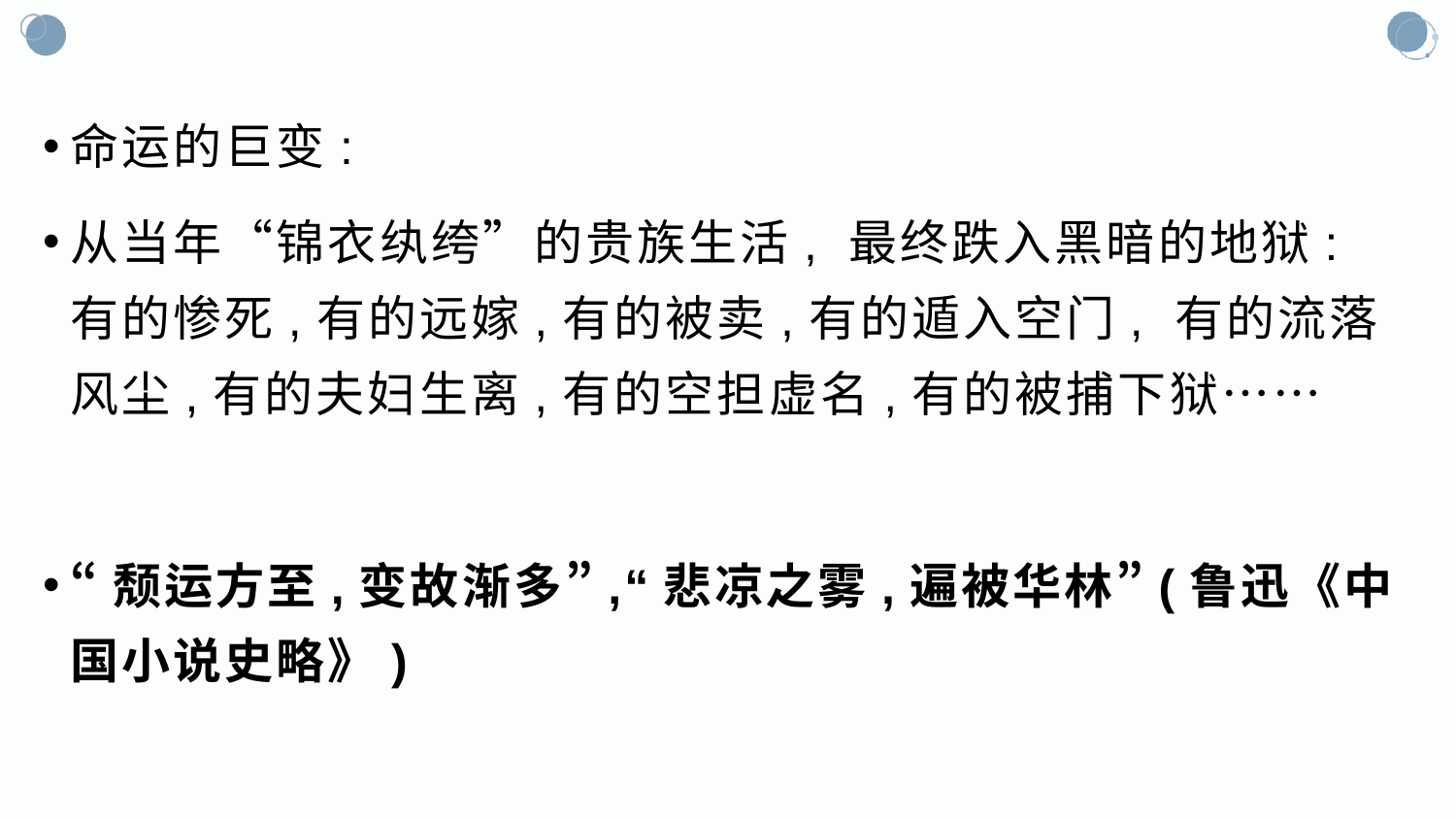

命运的巨变:
从当年“锦衣纨绔”的贵族生活, 最终跌入黑暗的地狱: 有的惨死,有的远嫁,有的被卖,有的遁入空门, 有的流落风尘,有的夫妇生离,有的空担虚名,有的被捕下狱……

“颓运方至,变故渐多”,“悲凉之雾,遍被华林”(鲁迅《中国小说史略》)